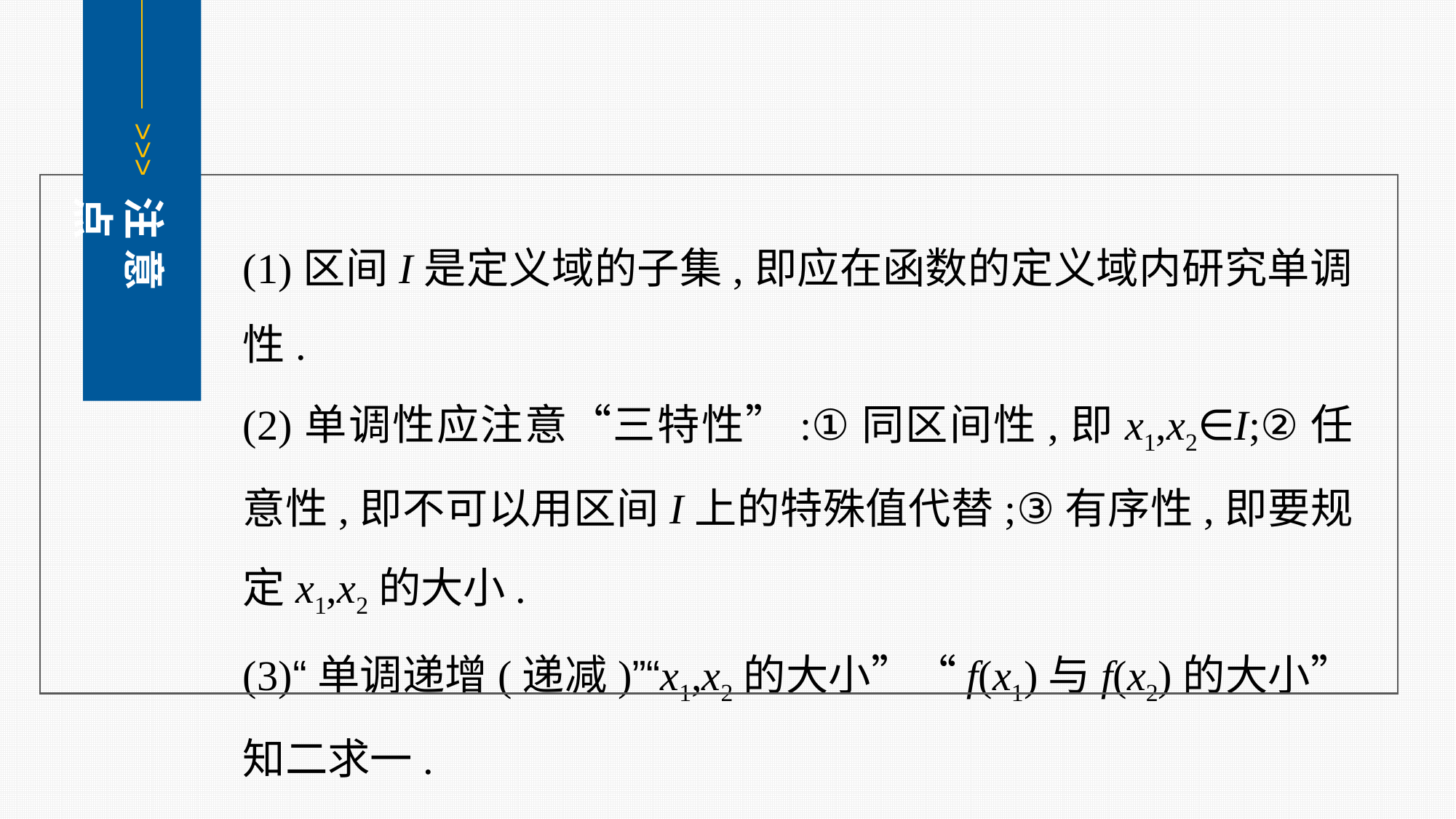

<<<
注 意 点

(1)区间I是定义域的子集,即应在函数的定义域内研究单调性.
(2)单调性应注意“三特性”:①同区间性,即x1,x2∈I;②任意性,即不可以用区间I上的特殊值代替;③有序性,即要规定x1,x2的大小.
(3)“单调递增(递减)”“x1,x2的大小”“f(x1)与f(x2)的大小”知二求一.